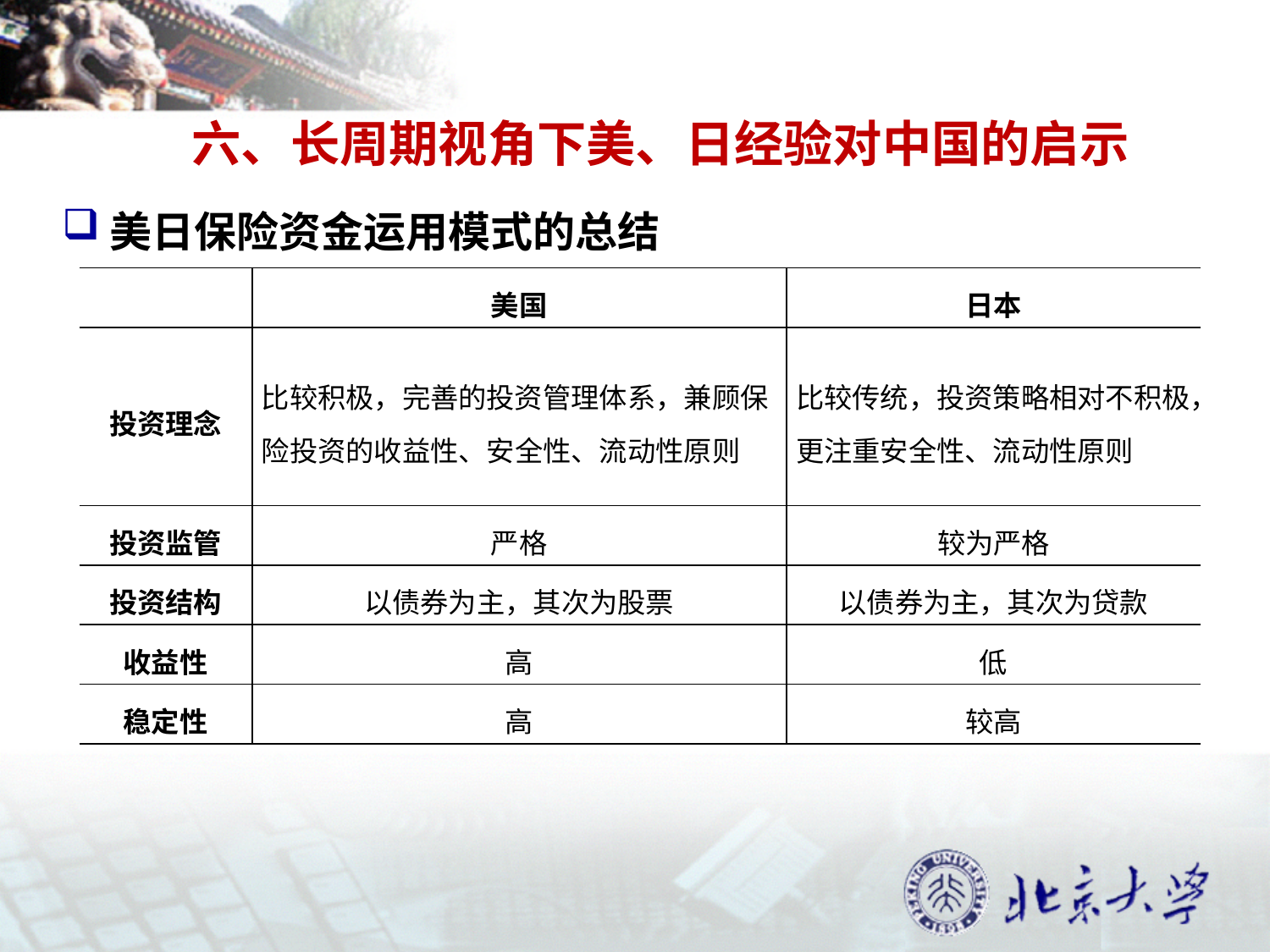

六、长周期视角下美、日经验对中国的启示
美日保险资金运用模式的总结
|  | 美国 | 日本 |
| --- | --- | --- |
| 投资理念 | 比较积极，完善的投资管理体系，兼顾保险投资的收益性、安全性、流动性原则 | 比较传统，投资策略相对不积极，更注重安全性、流动性原则 |
| 投资监管 | 严格 | 较为严格 |
| 投资结构 | 以债券为主，其次为股票 | 以债券为主，其次为贷款 |
| 收益性 | 高 | 低 |
| 稳定性 | 高 | 较高 |